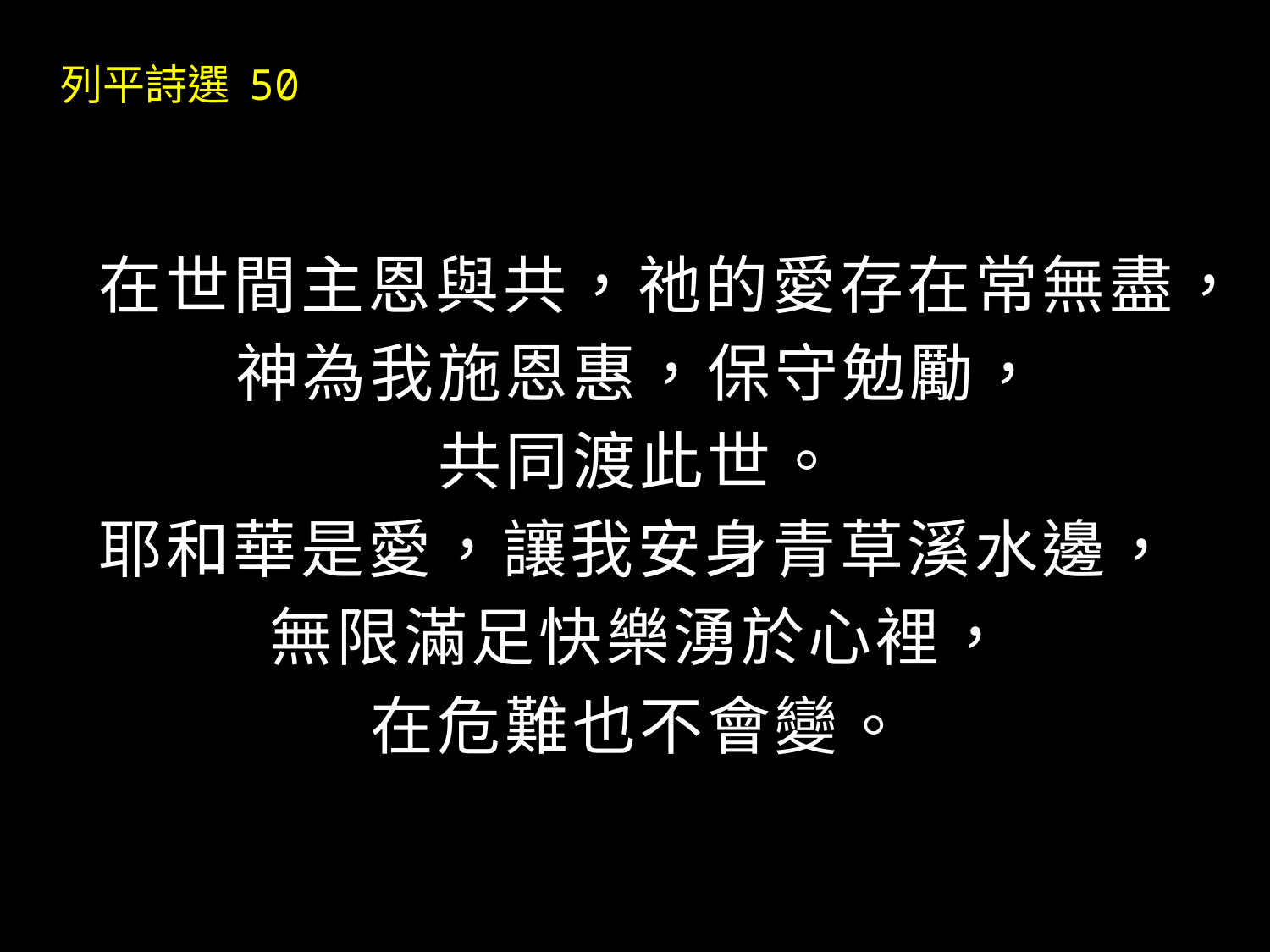

列平詩選 50
在世間主恩與共，祂的愛存在常無盡，神為我施恩惠，保守勉勵，
共同渡此世。
耶和華是愛，讓我安身青草溪水邊，
無限滿足快樂湧於心裡，
在危難也不會變。